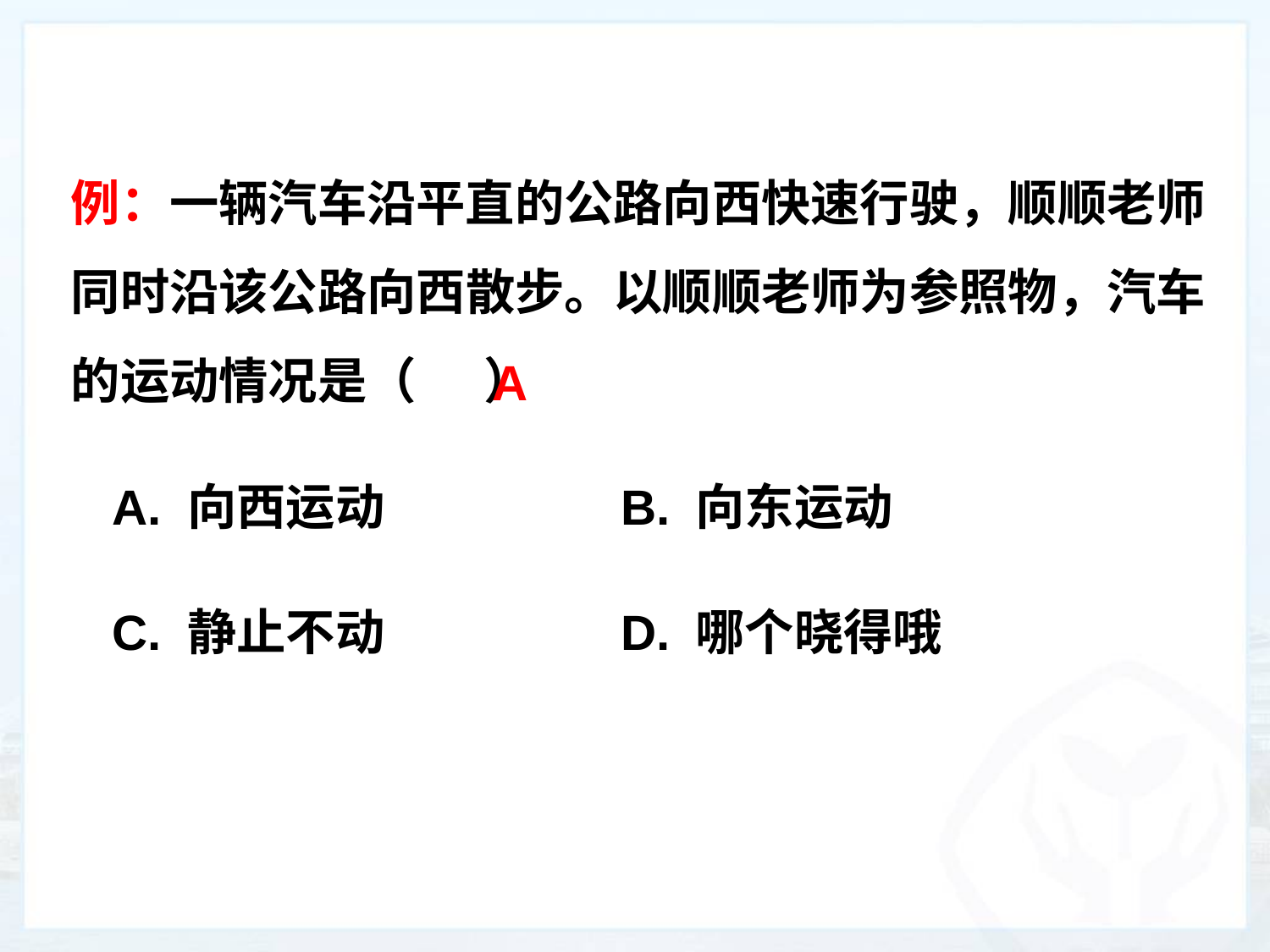

例：一辆汽车沿平直的公路向西快速行驶，顺顺老师同时沿该公路向西散步。以顺顺老师为参照物，汽车的运动情况是（      ）
   A. 向西运动                    B. 向东运动
   C. 静止不动                    D. 哪个晓得哦
A